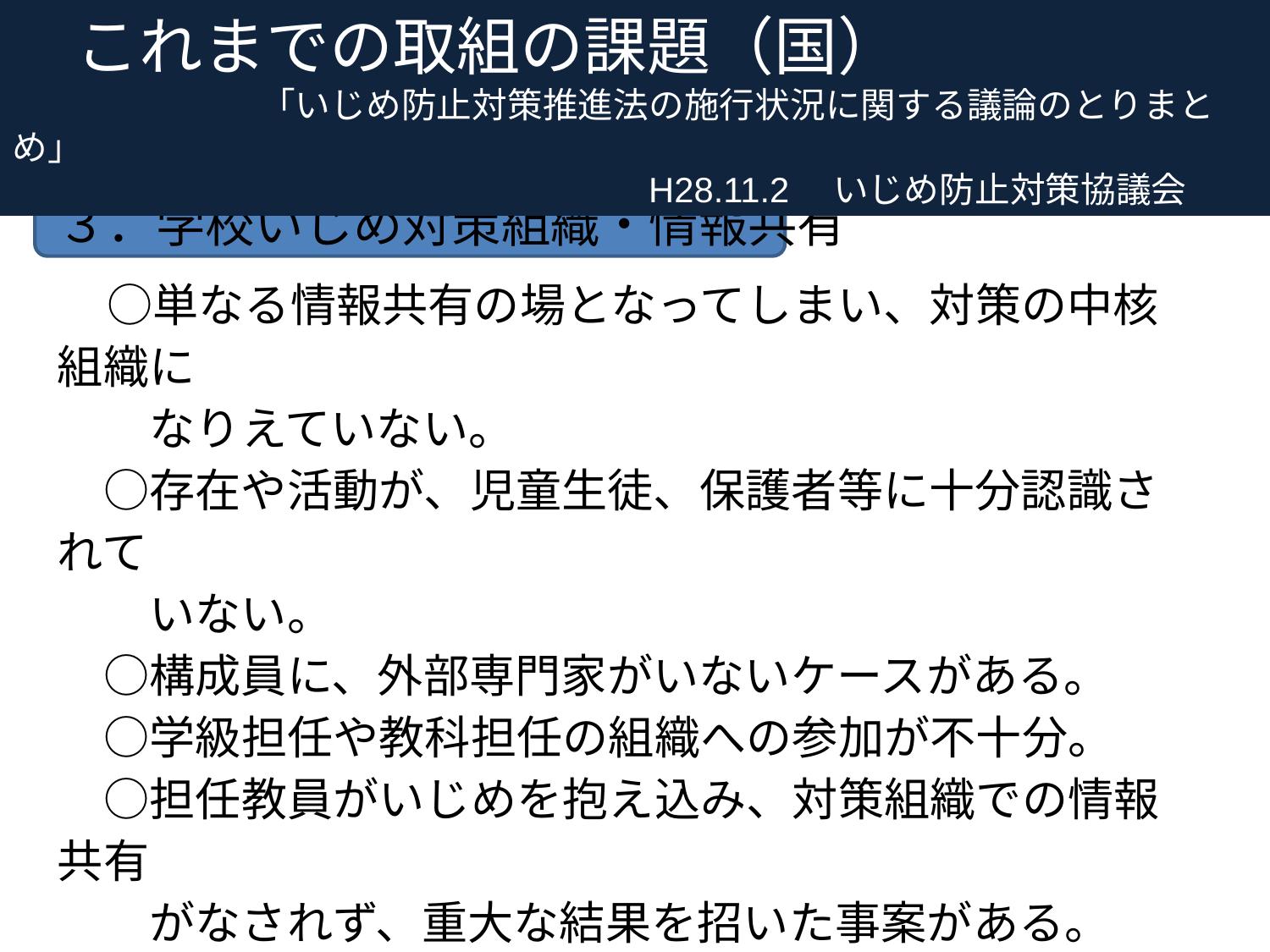

これまでの取組の課題（国）
　　　　　　　「いじめ防止対策推進法の施行状況に関する議論のとりまとめ」
H28.11.2　いじめ防止対策協議会
　これまでの取組の課題（国）

３．学校いじめ対策組織・情報共有

　○単なる情報共有の場となってしまい、対策の中核組織に
　　なりえていない。
　○存在や活動が、児童生徒、保護者等に十分認識されて
　　いない。
　○構成員に、外部専門家がいないケースがある。
　○学級担任や教科担任の組織への参加が不十分。
　○担任教員がいじめを抱え込み、対策組織での情報共有
　　がなされず、重大な結果を招いた事案がある。
　○情報共有すべき事柄や、その方法が定められていない学
　　校がある。　　　　　　　　　　　　　　　　　　　　　　　　　　等